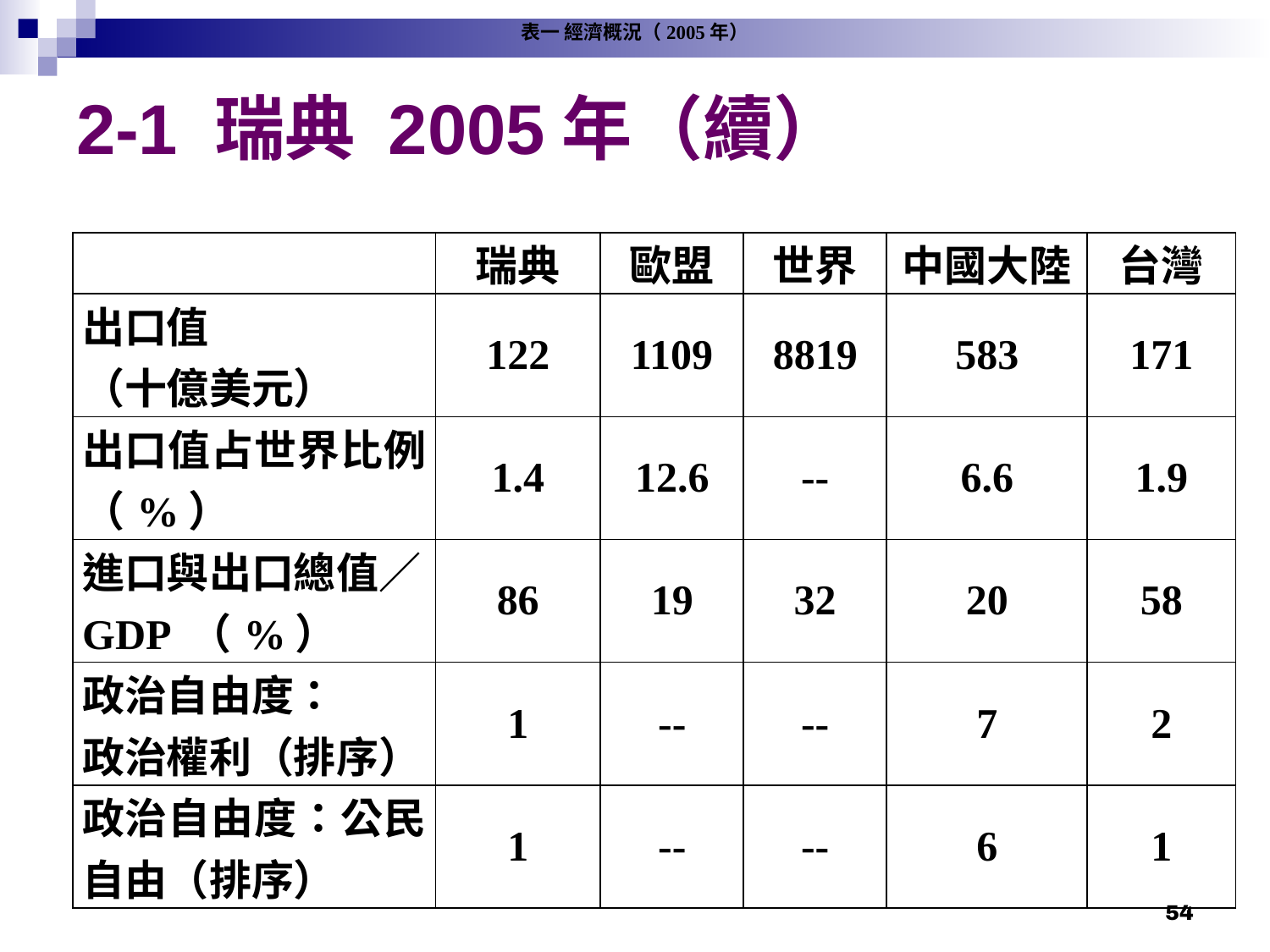

表一 經濟概況（2005年）
# 2-1 瑞典 2005年（續）
|  | 瑞典 | 歐盟 | 世界 | 中國大陸 | 台灣 |
| --- | --- | --- | --- | --- | --- |
| 出口值 （十億美元） | 122 | 1109 | 8819 | 583 | 171 |
| 出口值占世界比例（%） | 1.4 | 12.6 | -- | 6.6 | 1.9 |
| 進口與出口總值／GDP （%） | 86 | 19 | 32 | 20 | 58 |
| 政治自由度： 政治權利（排序） | 1 | -- | -- | 7 | 2 |
| 政治自由度：公民自由（排序） | 1 | -- | -- | 6 | 1 |
54